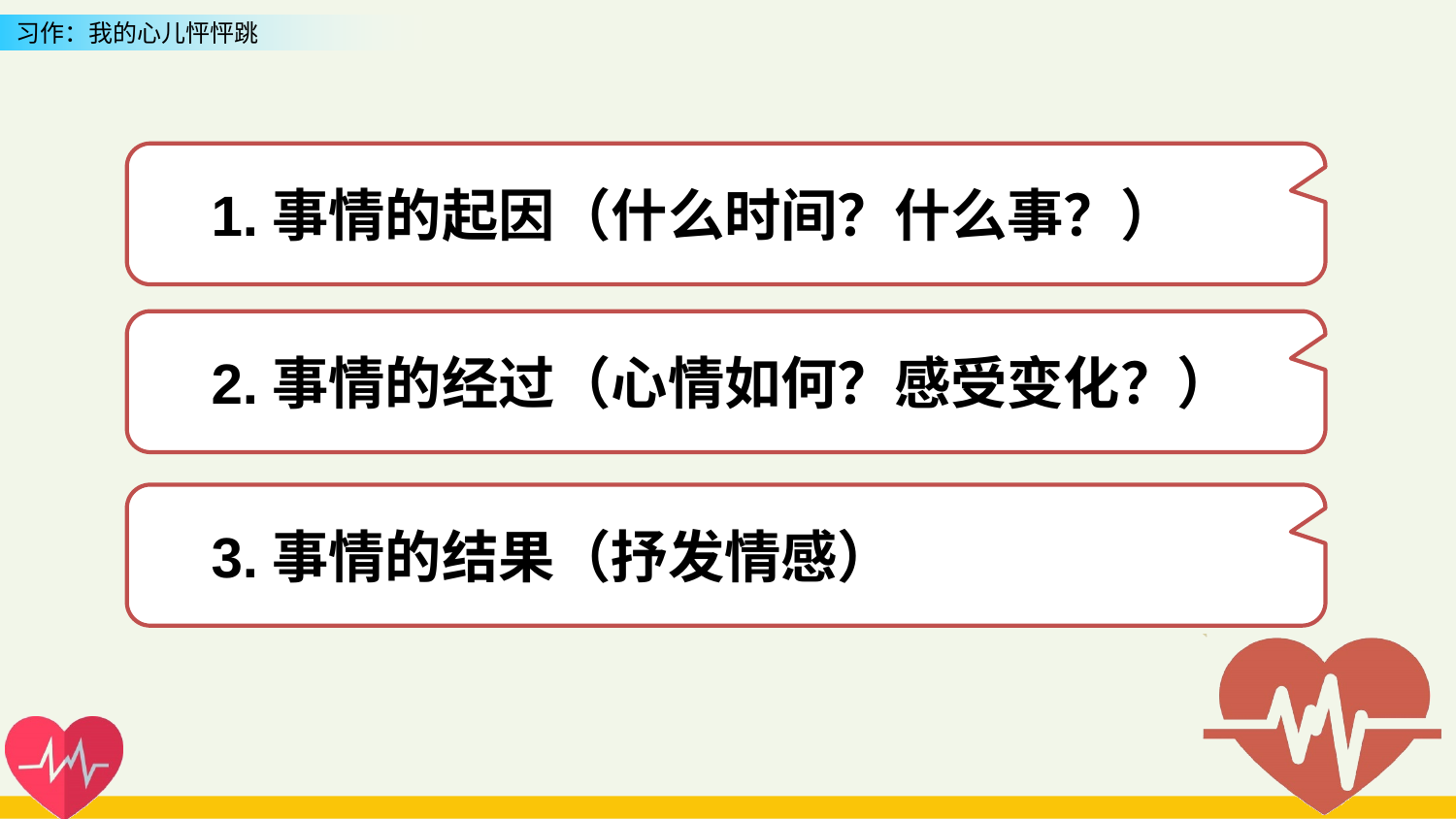

1.事情的起因（什么时间？什么事？）
    2.事情的经过（心情如何？感受变化？）
    3.事情的结果（抒发情感）